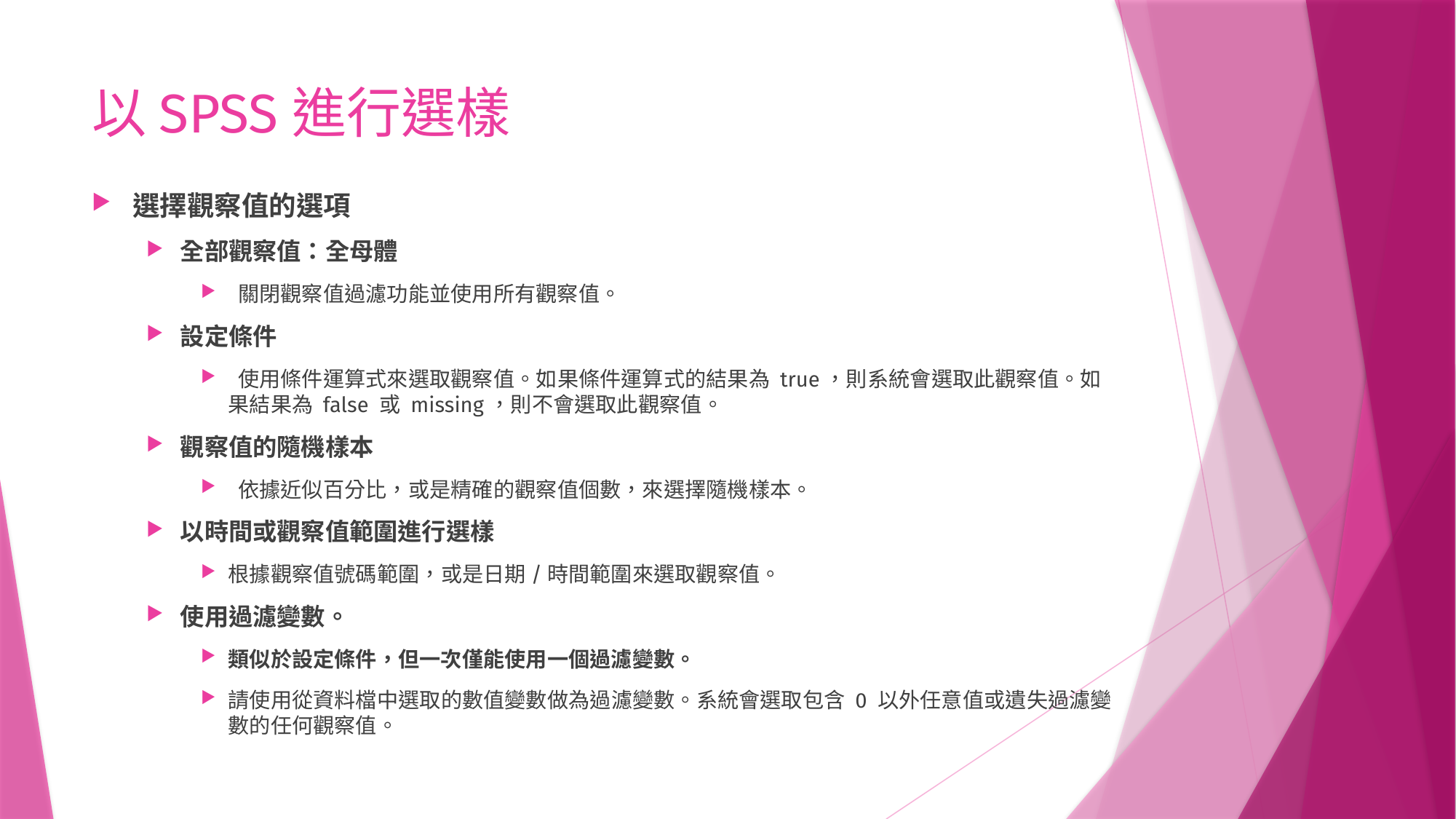

# 以SPSS進行選樣
選擇觀察值的選項
全部觀察值：全母體
 關閉觀察值過濾功能並使用所有觀察值。
設定條件
 使用條件運算式來選取觀察值。如果條件運算式的結果為 true，則系統會選取此觀察值。如果結果為 false 或 missing，則不會選取此觀察值。
觀察值的隨機樣本
 依據近似百分比，或是精確的觀察值個數，來選擇隨機樣本。
以時間或觀察值範圍進行選樣
根據觀察值號碼範圍，或是日期/時間範圍來選取觀察值。
使用過濾變數。
類似於設定條件，但一次僅能使用一個過濾變數。
請使用從資料檔中選取的數值變數做為過濾變數。系統會選取包含 0 以外任意值或遺失過濾變數的任何觀察值。